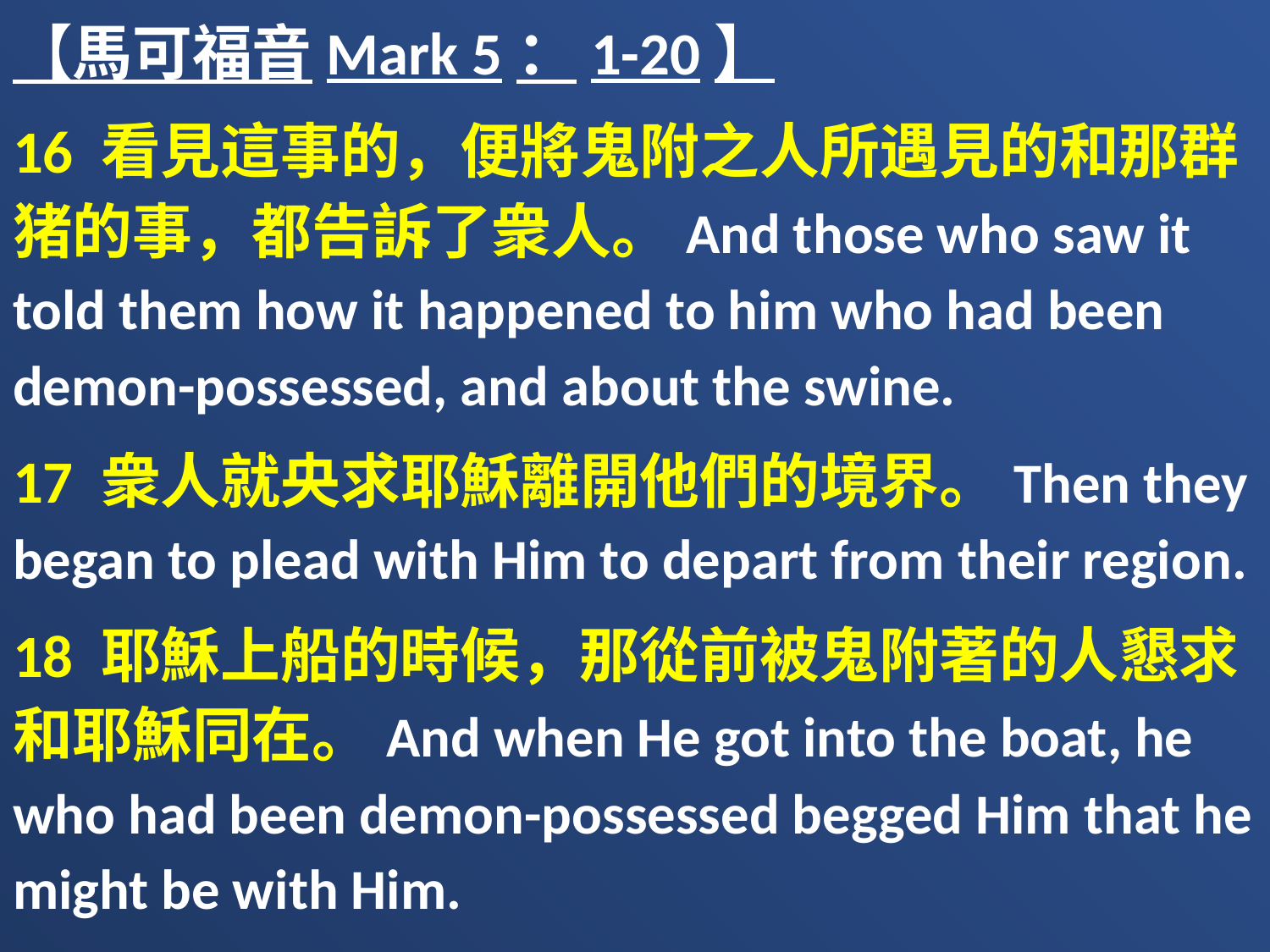

【馬可福音Mark 5：1-20】
16 看見這事的，便將鬼附之人所遇見的和那群猪的事，都告訴了衆人。And those who saw it told them how it happened to him who had been demon-possessed, and about the swine.
17 衆人就央求耶穌離開他們的境界。Then they began to plead with Him to depart from their region.
18 耶穌上船的時候，那從前被鬼附著的人懇求和耶穌同在。And when He got into the boat, he who had been demon-possessed begged Him that he might be with Him.